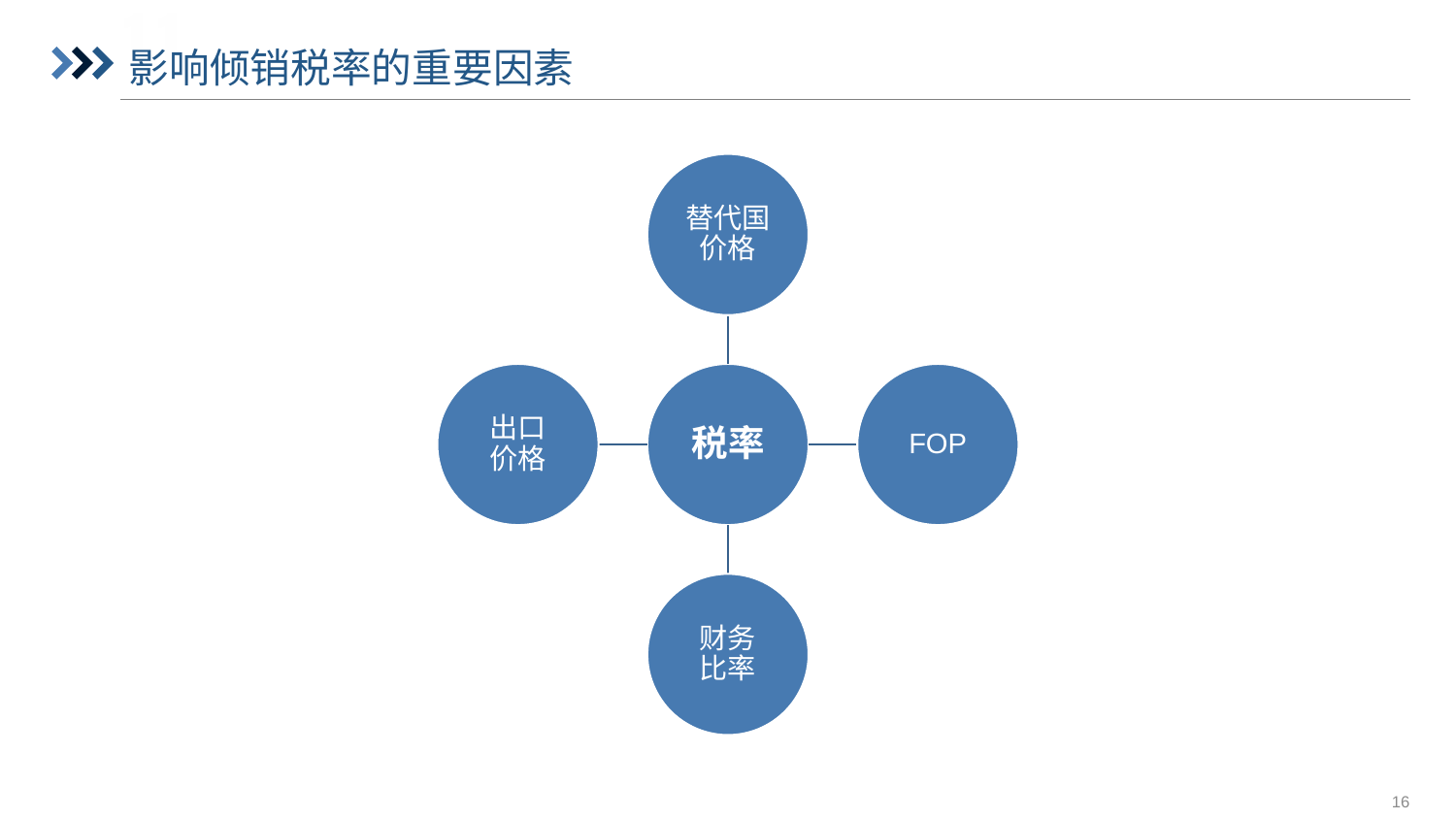

# 影响倾销税率的重要因素
税率

替代国价格

FOP

财务
比率

出口
价格
16